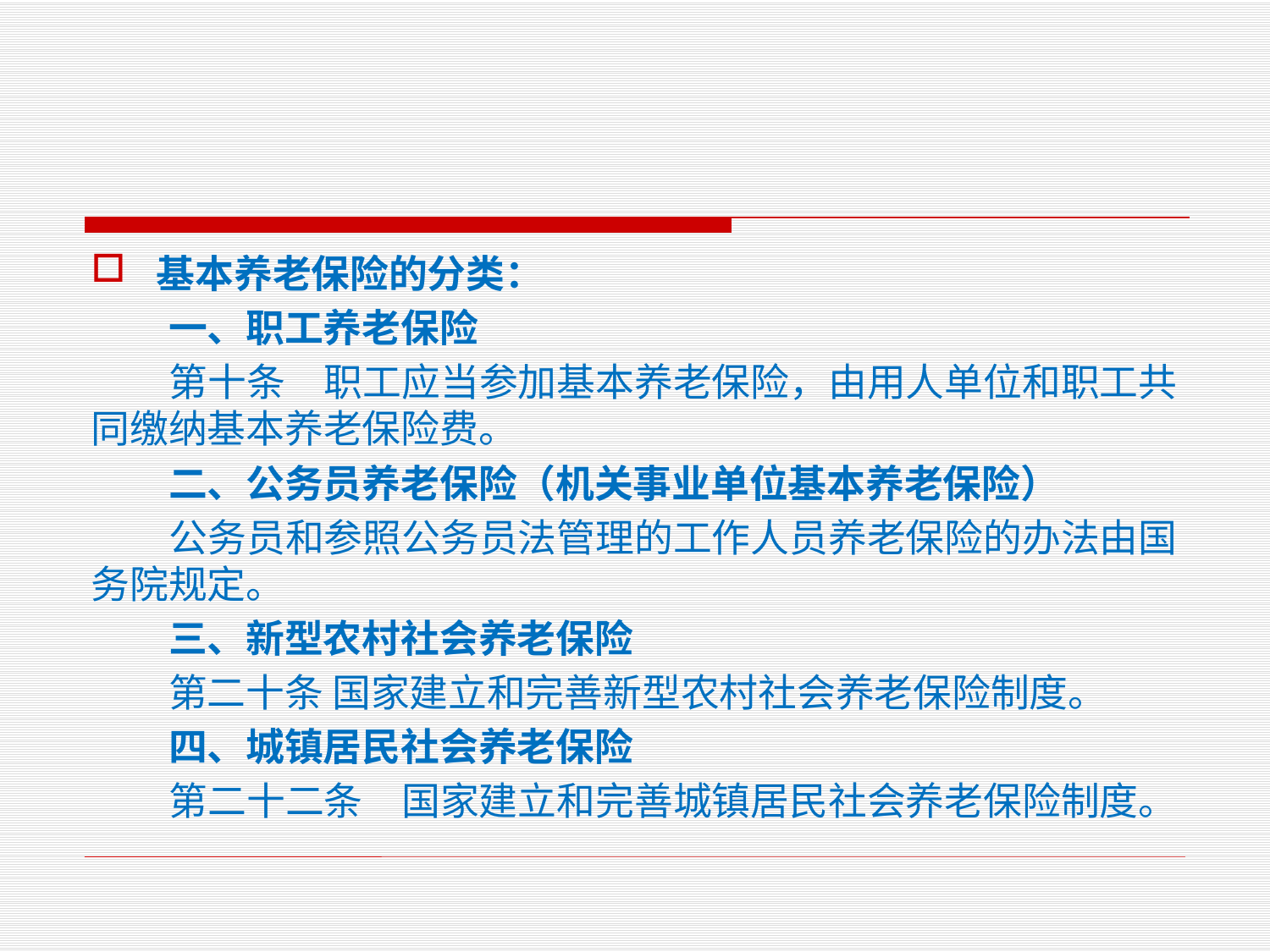

基本养老保险的分类：
　　一、职工养老保险
　　第十条　职工应当参加基本养老保险，由用人单位和职工共同缴纳基本养老保险费。
　　二、公务员养老保险（机关事业单位基本养老保险）
　　公务员和参照公务员法管理的工作人员养老保险的办法由国务院规定。
　　三、新型农村社会养老保险
　　第二十条 国家建立和完善新型农村社会养老保险制度。
　　四、城镇居民社会养老保险
　　第二十二条　国家建立和完善城镇居民社会养老保险制度。